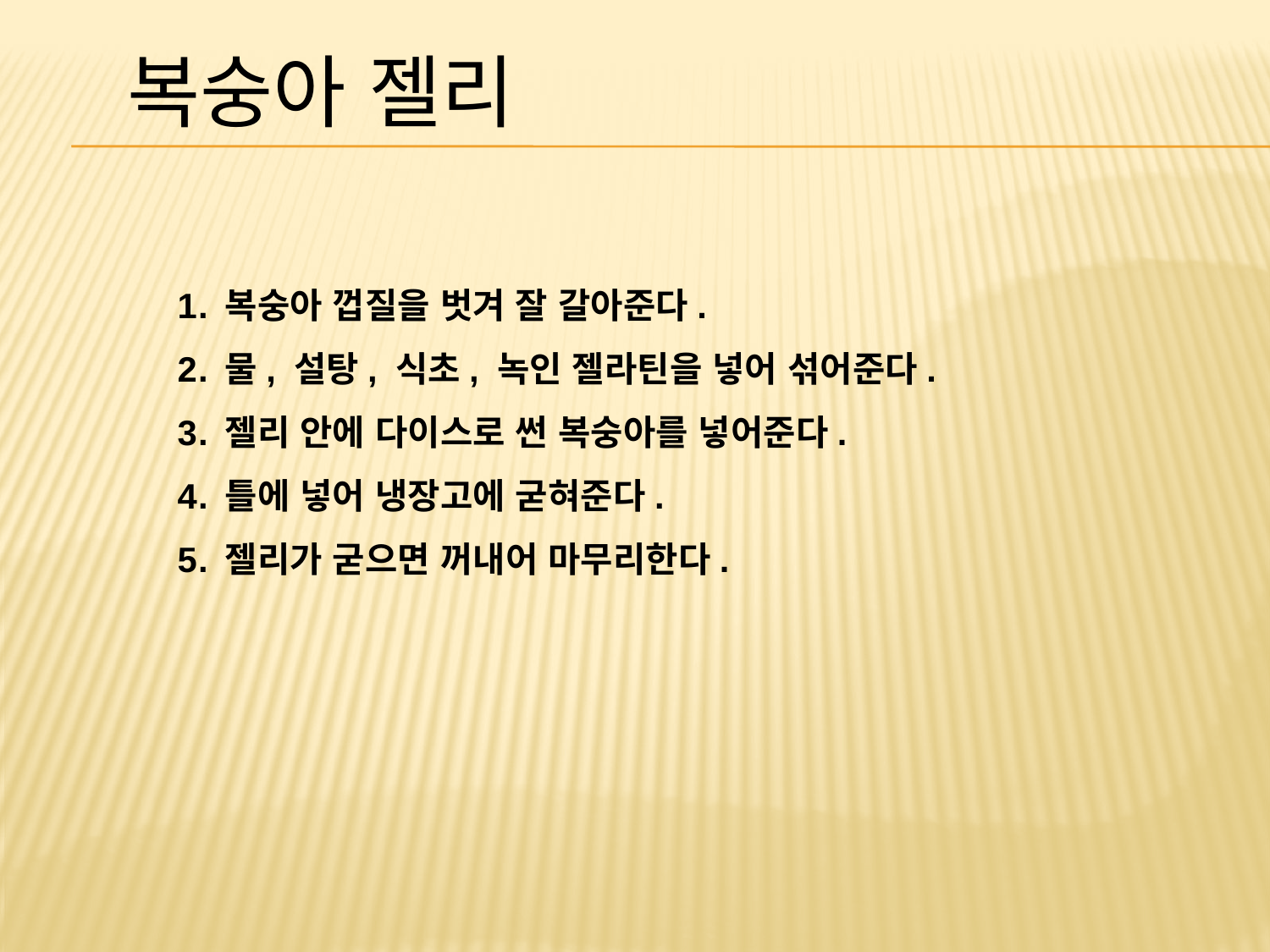

복숭아 젤리
복숭아 껍질을 벗겨 잘 갈아준다.
물, 설탕, 식초, 녹인 젤라틴을 넣어 섞어준다.
젤리 안에 다이스로 썬 복숭아를 넣어준다.
틀에 넣어 냉장고에 굳혀준다.
젤리가 굳으면 꺼내어 마무리한다.